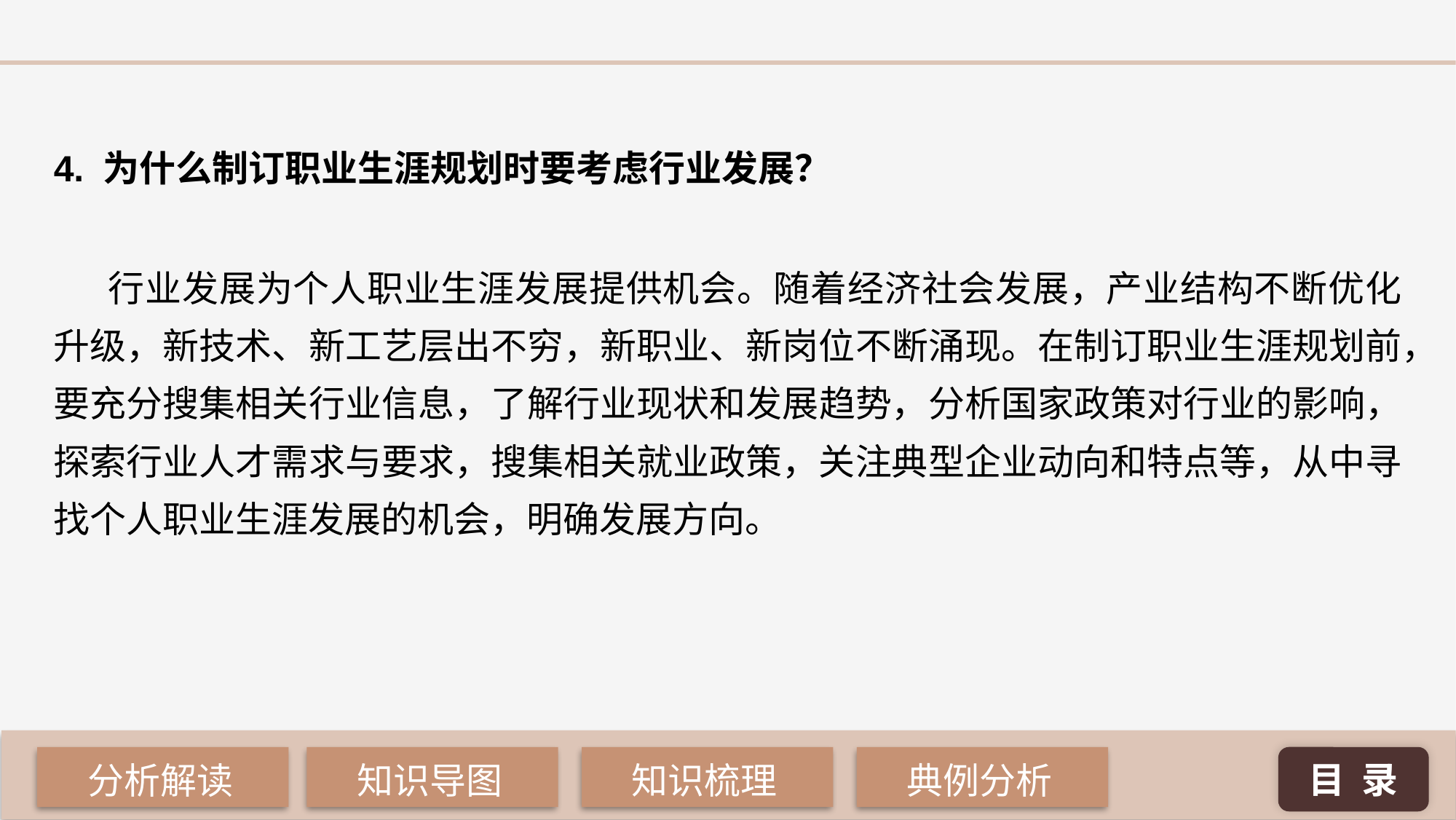

4. 为什么制订职业生涯规划时要考虑行业发展？
行业发展为个人职业生涯发展提供机会。随着经济社会发展，产业结构不断优化升级，新技术、新工艺层出不穷，新职业、新岗位不断涌现。在制订职业生涯规划前，要充分搜集相关行业信息，了解行业现状和发展趋势，分析国家政策对行业的影响，探索行业人才需求与要求，搜集相关就业政策，关注典型企业动向和特点等，从中寻找个人职业生涯发展的机会，明确发展方向。